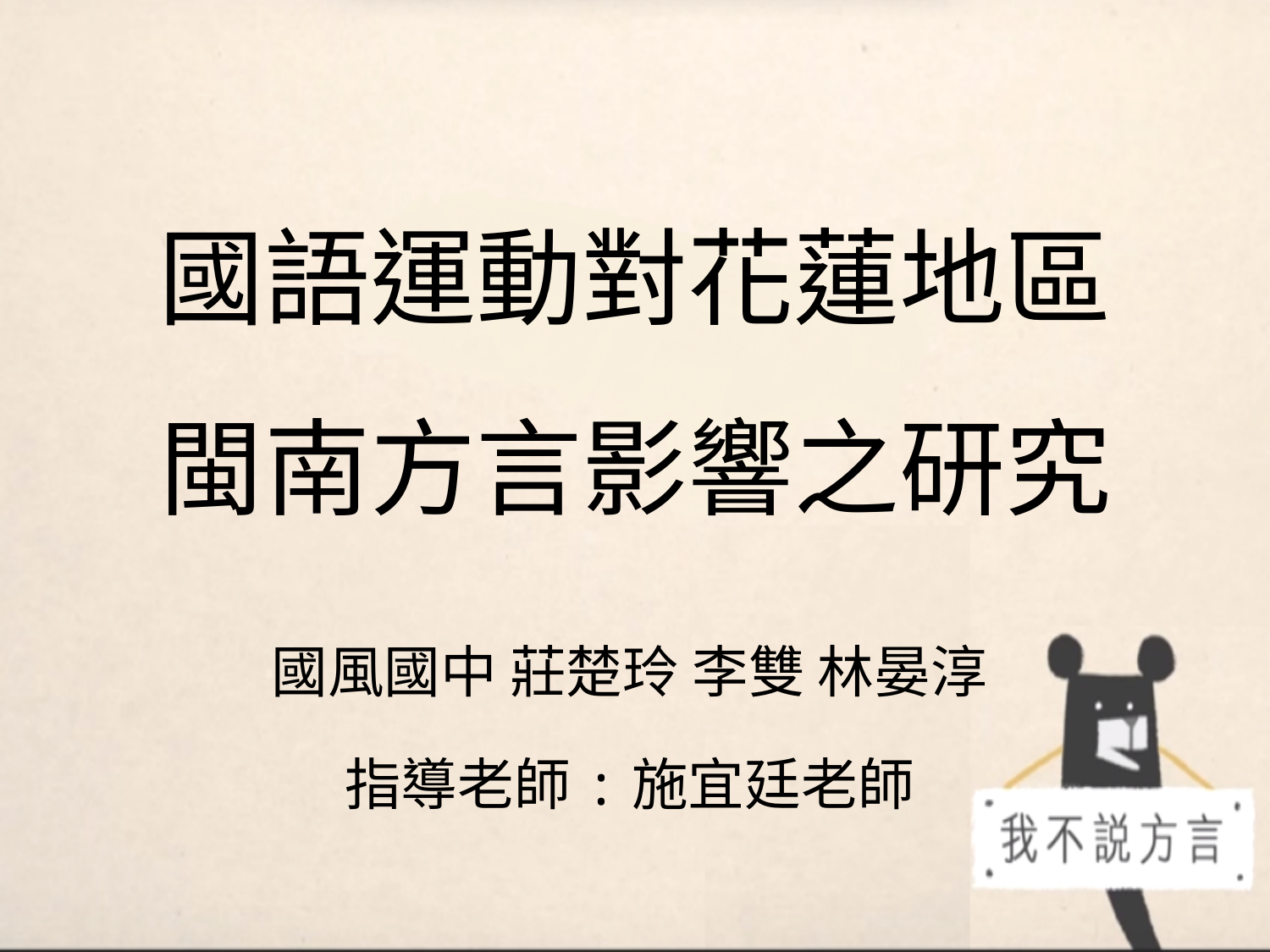

# 國語運動對花蓮地區 閩南方言影響之研究
國風國中 莊楚玲 李雙 林晏淳
指導老師:施宜廷老師